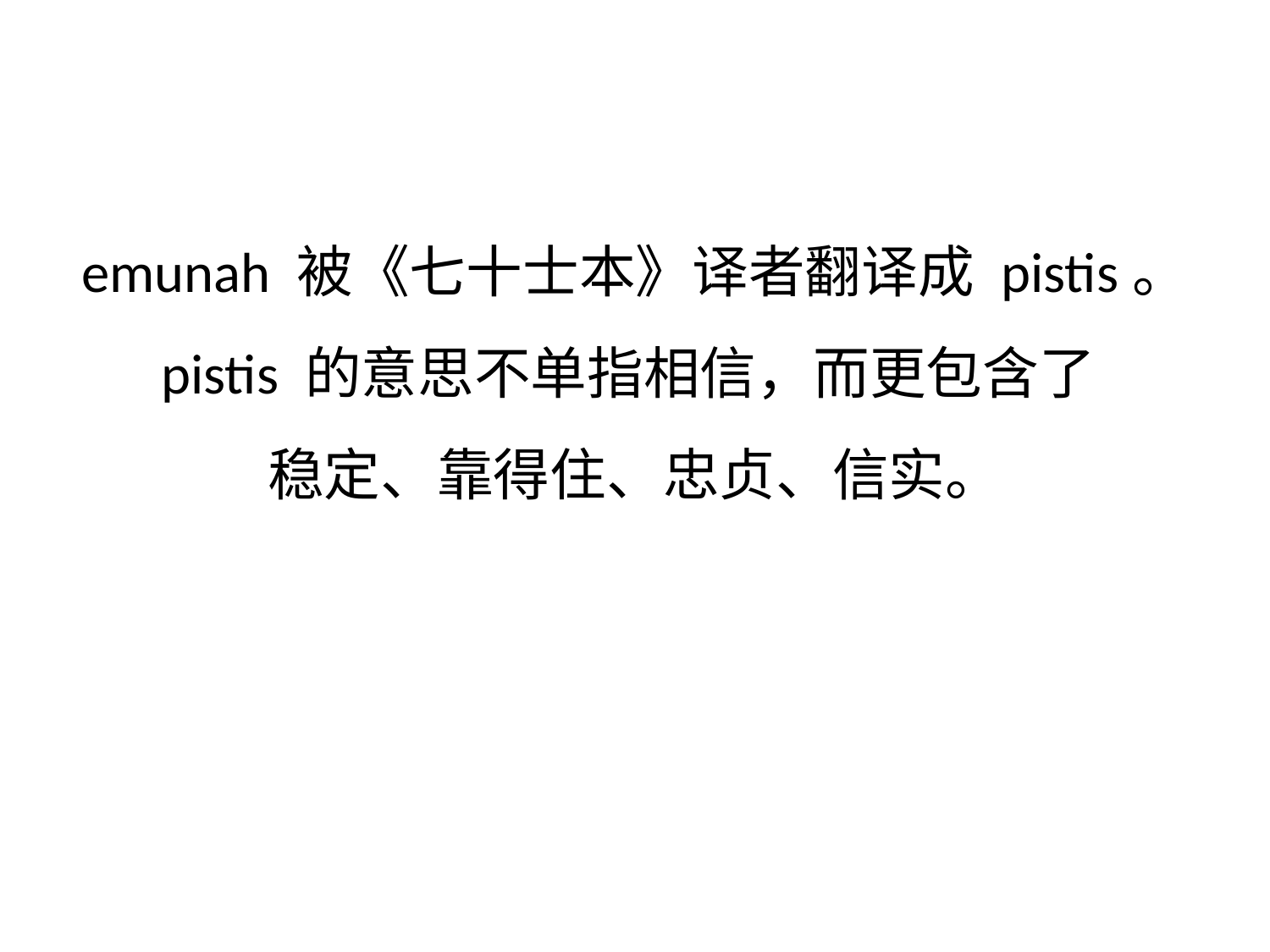

emunah 被《七十士本》译者翻译成 pistis。
pistis 的意思不单指相信，而更包含了
稳定、靠得住、忠贞、信实。